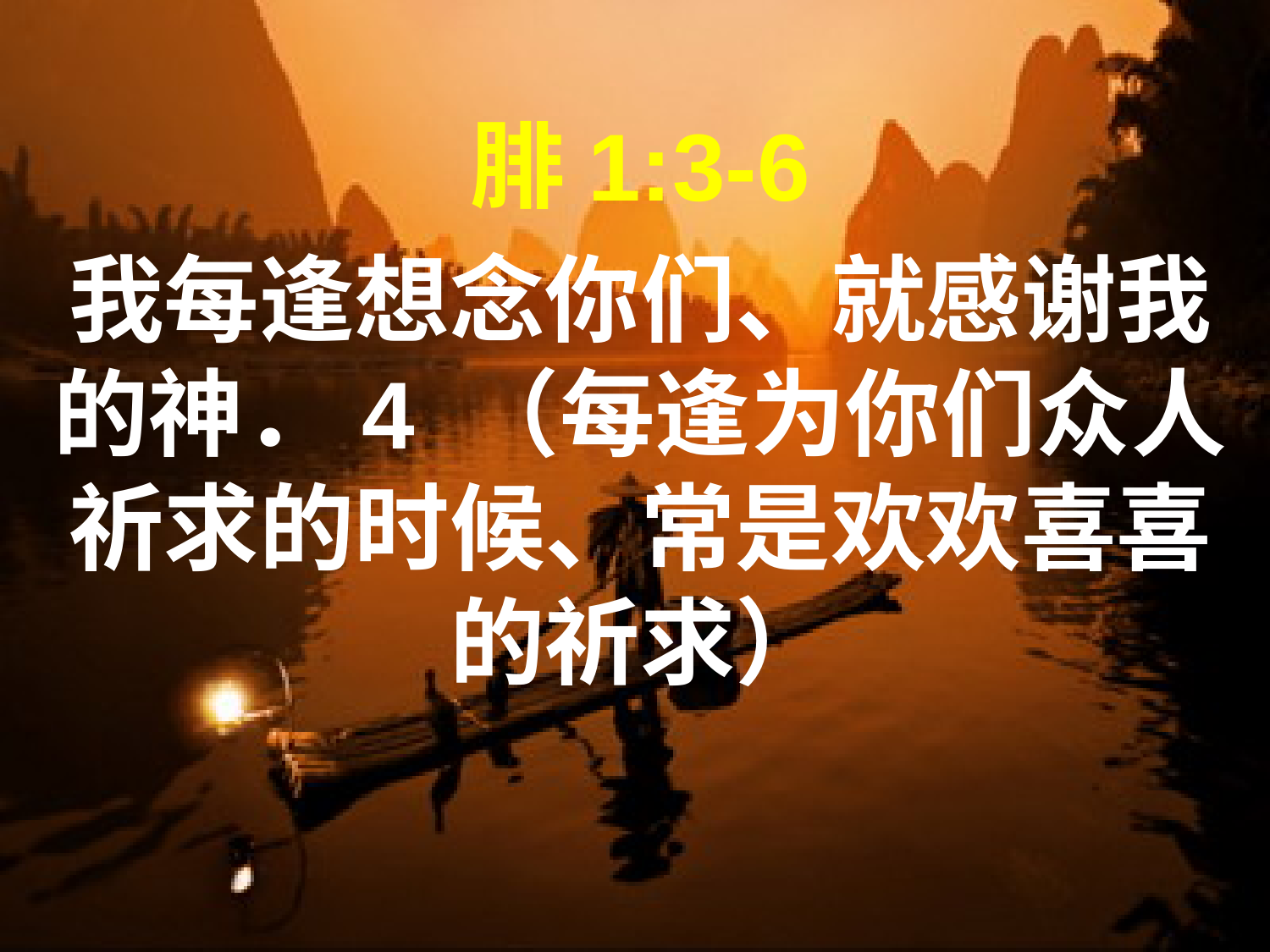

腓1:3-6
我每逢想念你们、就感谢我的神．4 （每逢为你们众人祈求的时候、常是欢欢喜喜的祈求）